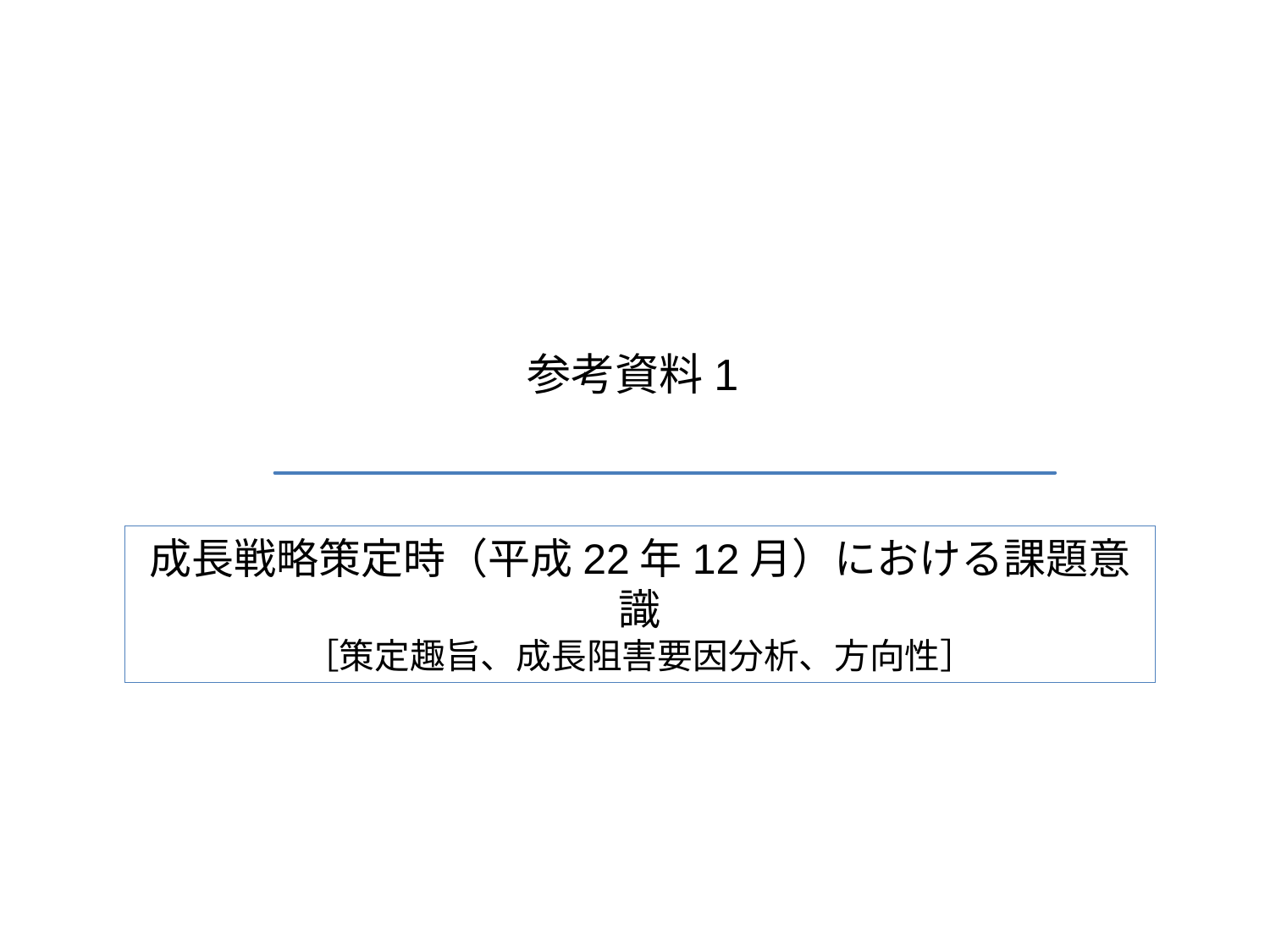

参考資料1
成長戦略策定時（平成22年12月）における課題意識
［策定趣旨、成長阻害要因分析、方向性］